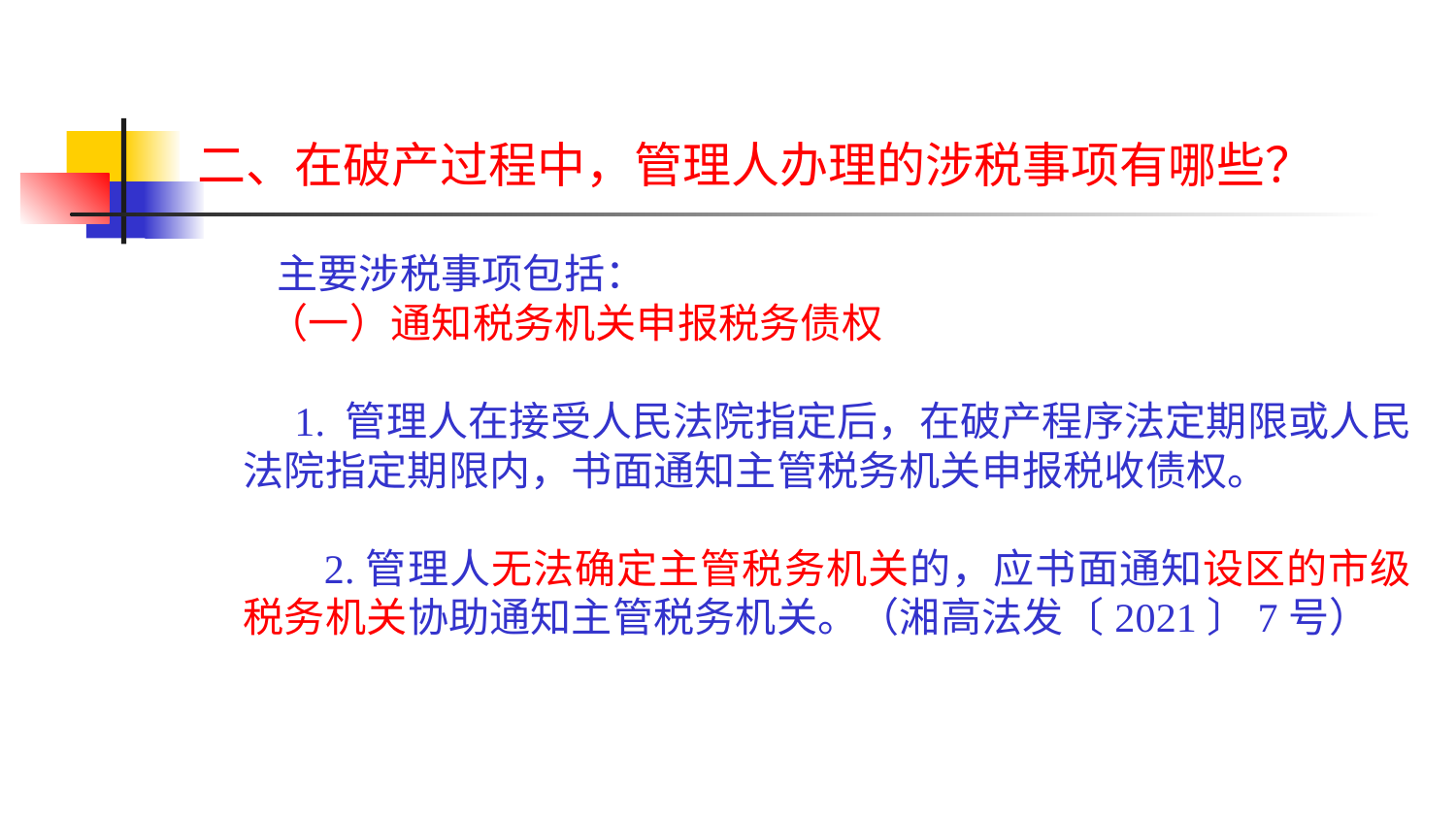

# 二、在破产过程中，管理人办理的涉税事项有哪些？
       主要涉税事项包括：
      （一）通知税务机关申报税务债权

         1. 管理人在接受人民法院指定后，在破产程序法定期限或人民法院指定期限内，书面通知主管税务机关申报税收债权。

           2.管理人无法确定主管税务机关的，应书面通知设区的市级税务机关协助通知主管税务机关。（湘高法发〔2021〕7号）